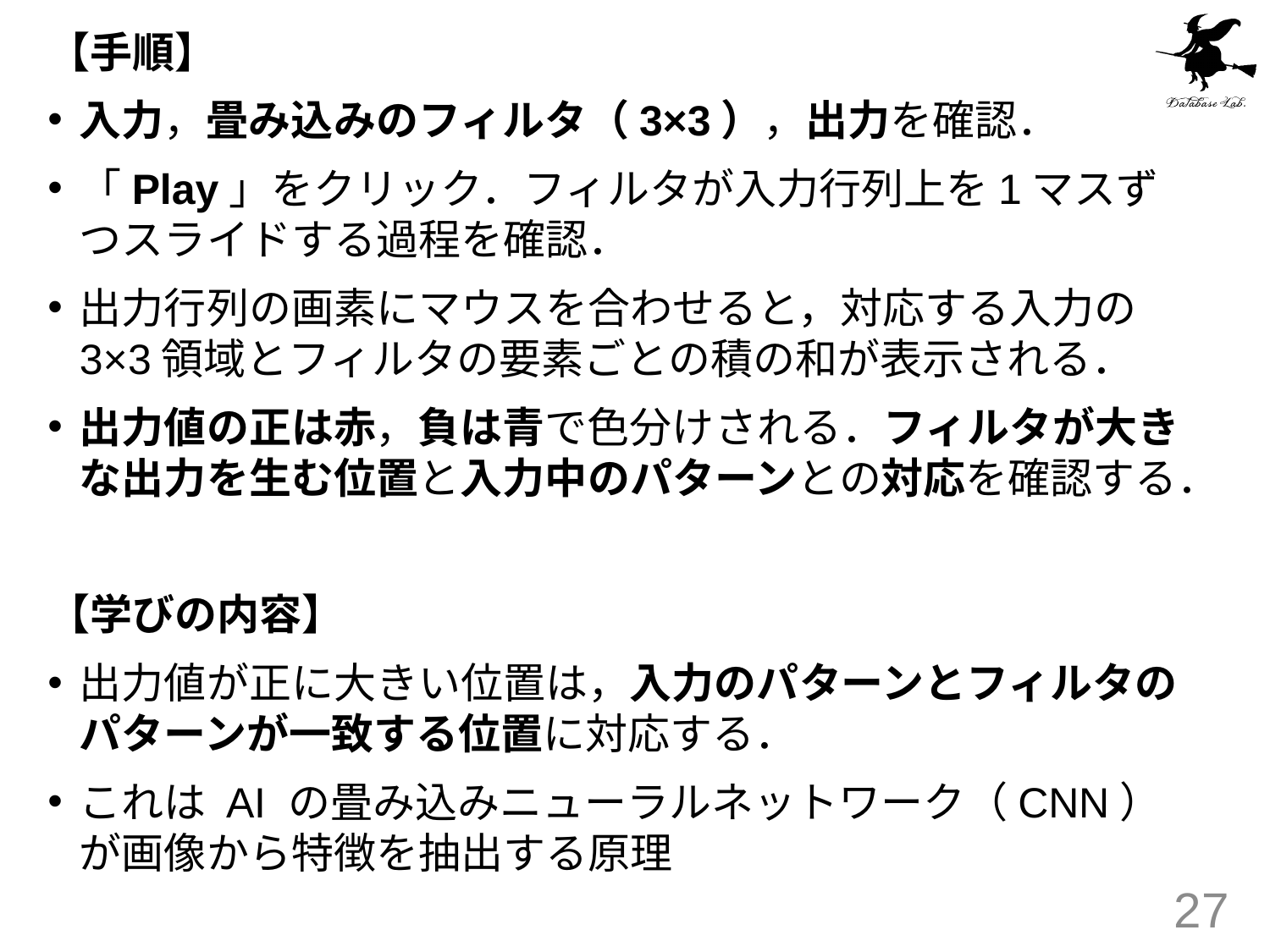

【手順】
入力，畳み込みのフィルタ（3×3），出力を確認．
「Play」をクリック．フィルタが入力行列上を1マスずつスライドする過程を確認．
出力行列の画素にマウスを合わせると，対応する入力の3×3領域とフィルタの要素ごとの積の和が表示される．
出力値の正は赤，負は青で色分けされる．フィルタが大きな出力を生む位置と入力中のパターンとの対応を確認する．

【学びの内容】
出力値が正に大きい位置は，入力のパターンとフィルタのパターンが一致する位置に対応する．
これは AI の畳み込みニューラルネットワーク（CNN）が画像から特徴を抽出する原理
27